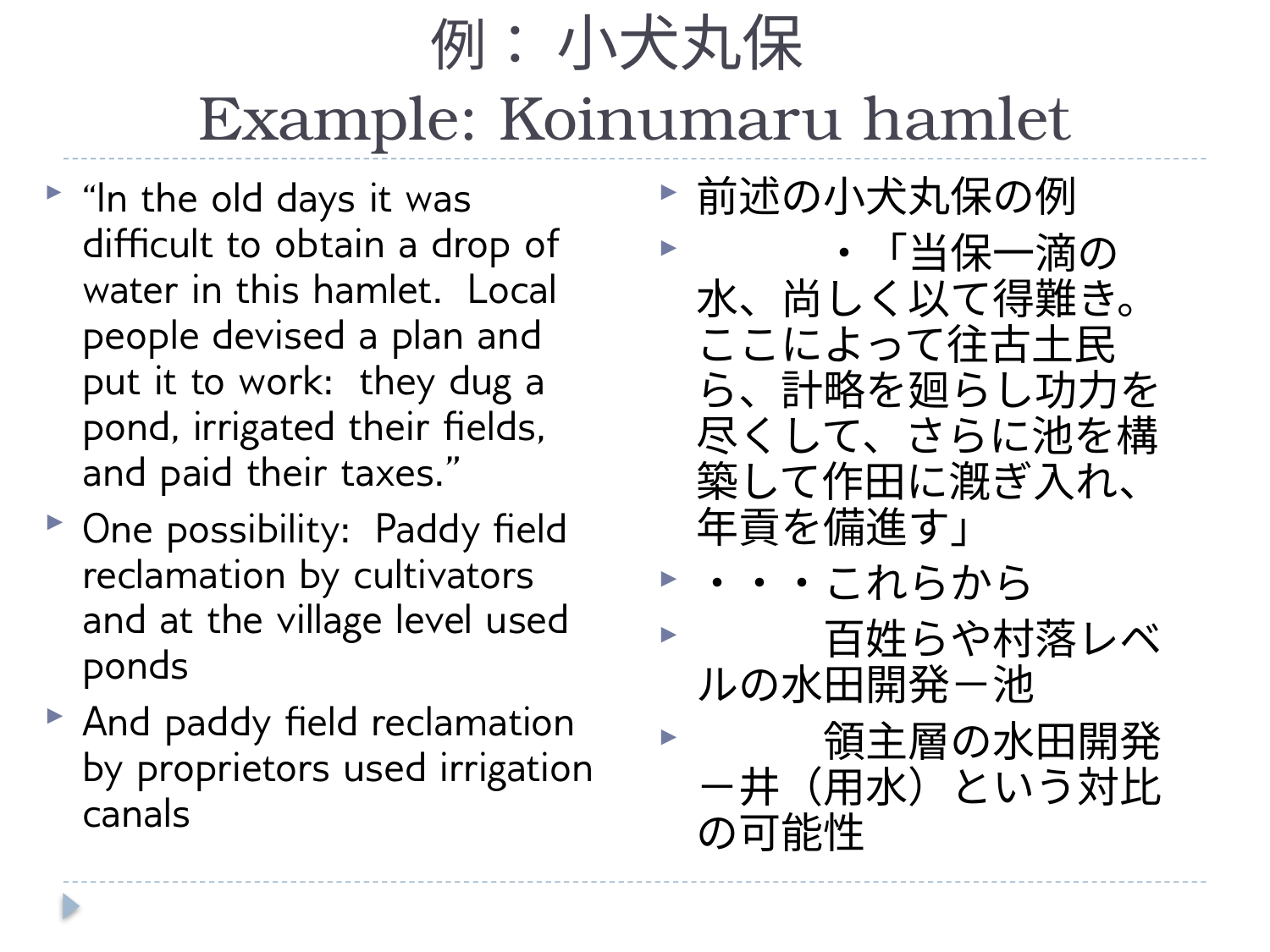

# 例： 小犬丸保　 Example: Koinumaru hamlet
“In the old days it was difficult to obtain a drop of water in this hamlet.  Local people devised a plan and put it to work:  they dug a pond, irrigated their fields, and paid their taxes.”
One possibility:  Paddy field reclamation by cultivators and at the village level used ponds
And paddy field reclamation by proprietors used irrigation canals

前述の小犬丸保の例
　　　・「当保一滴の水、尚しく以て得難き。ここによって往古土民ら、計略を廻らし功力を尽くして、さらに池を構築して作田に漑ぎ入れ、年貢を備進す」
・・・これらから
　　　百姓らや村落レベルの水田開発－池
　　　領主層の水田開発－井（用水）という対比の可能性